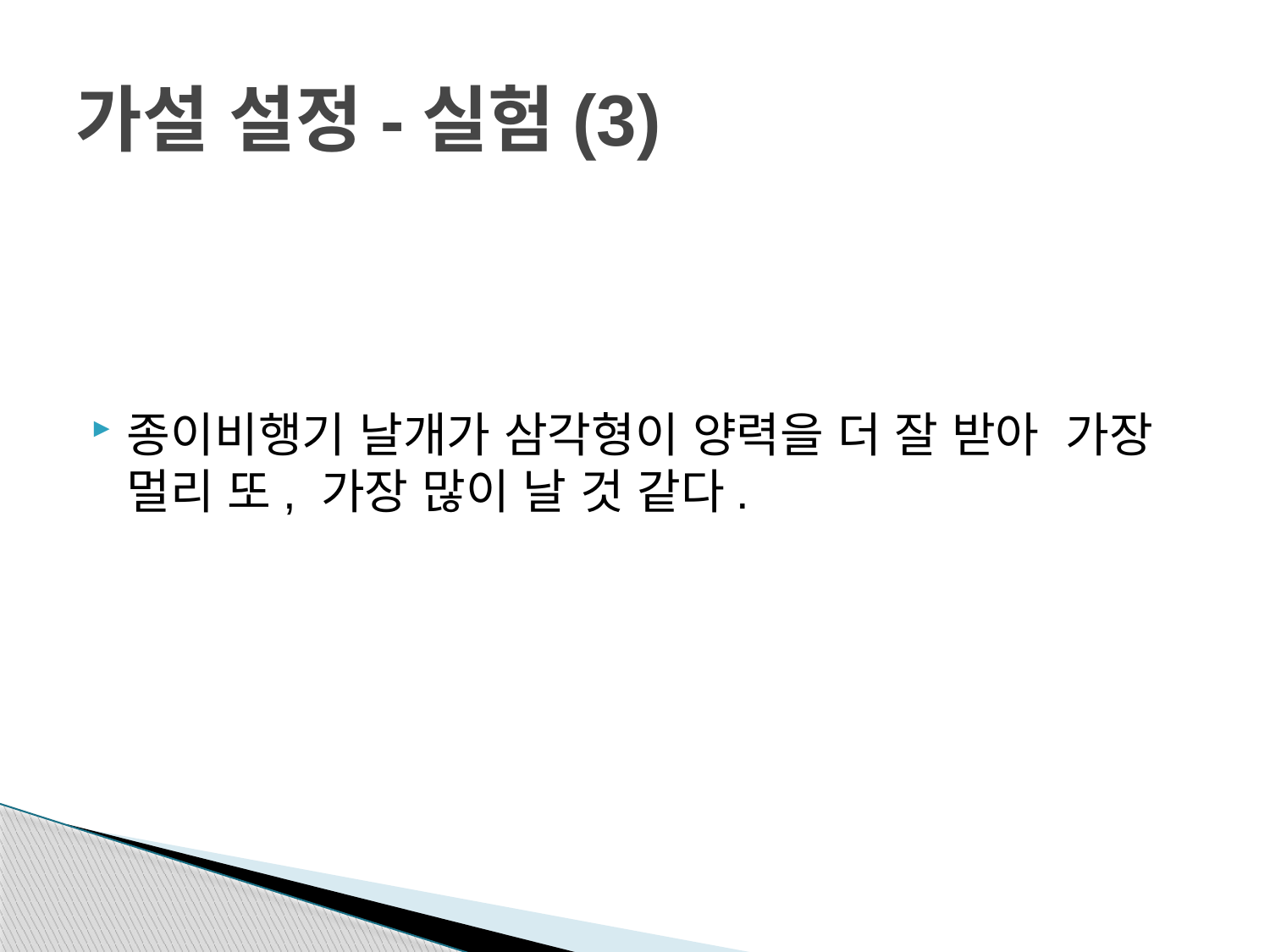

# 가설 설정-실험(3)

종이비행기 날개가 삼각형이 양력을 더 잘 받아  가장 멀리 또, 가장 많이 날 것 같다.